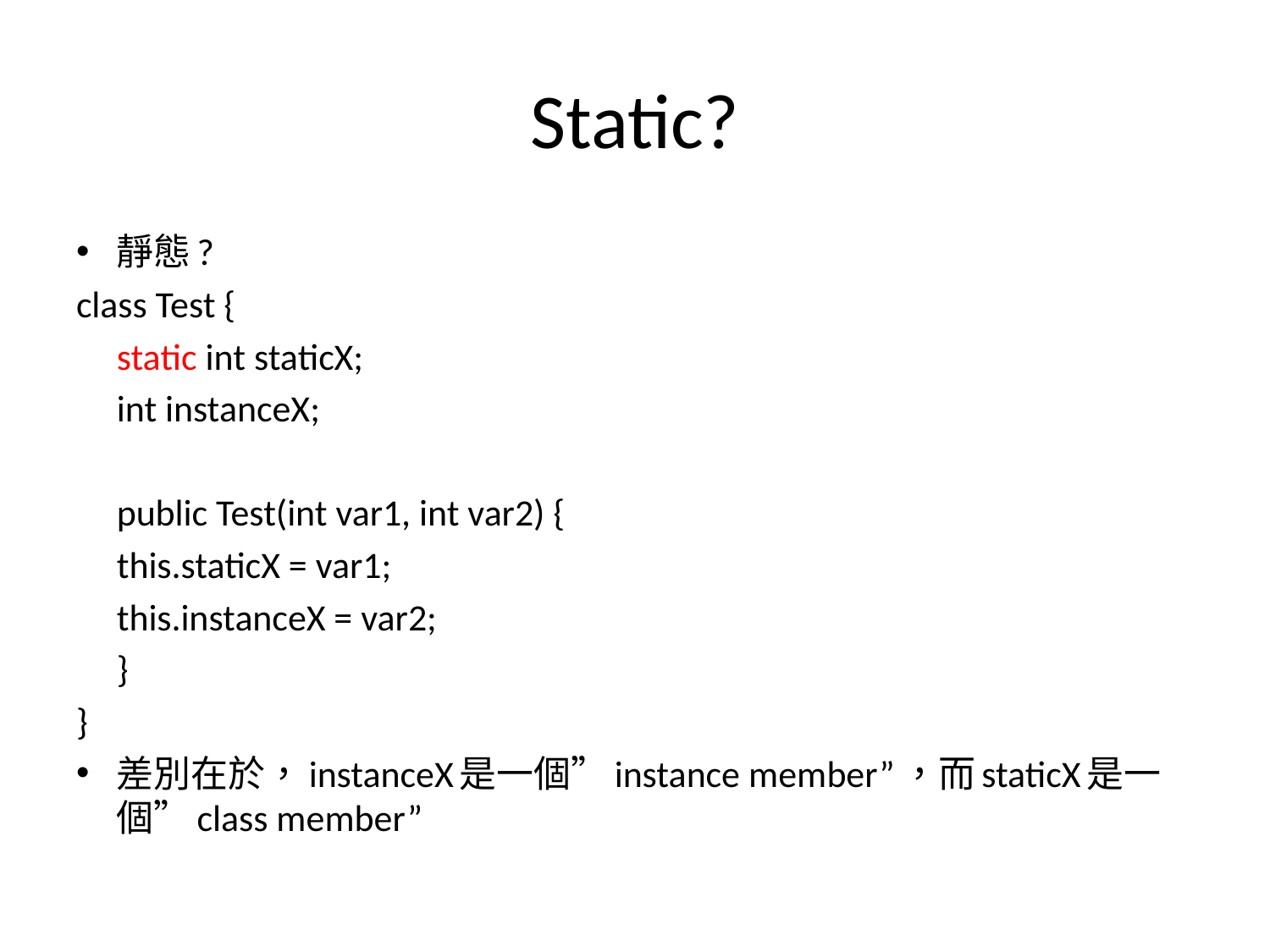

# Static?
靜態?
class Test {
	static int staticX;
	int instanceX;

	public Test(int var1, int var2) {
		this.staticX = var1;
		this.instanceX = var2;
	}
}
差別在於，instanceX是一個”instance member”，而staticX是一個”class member”